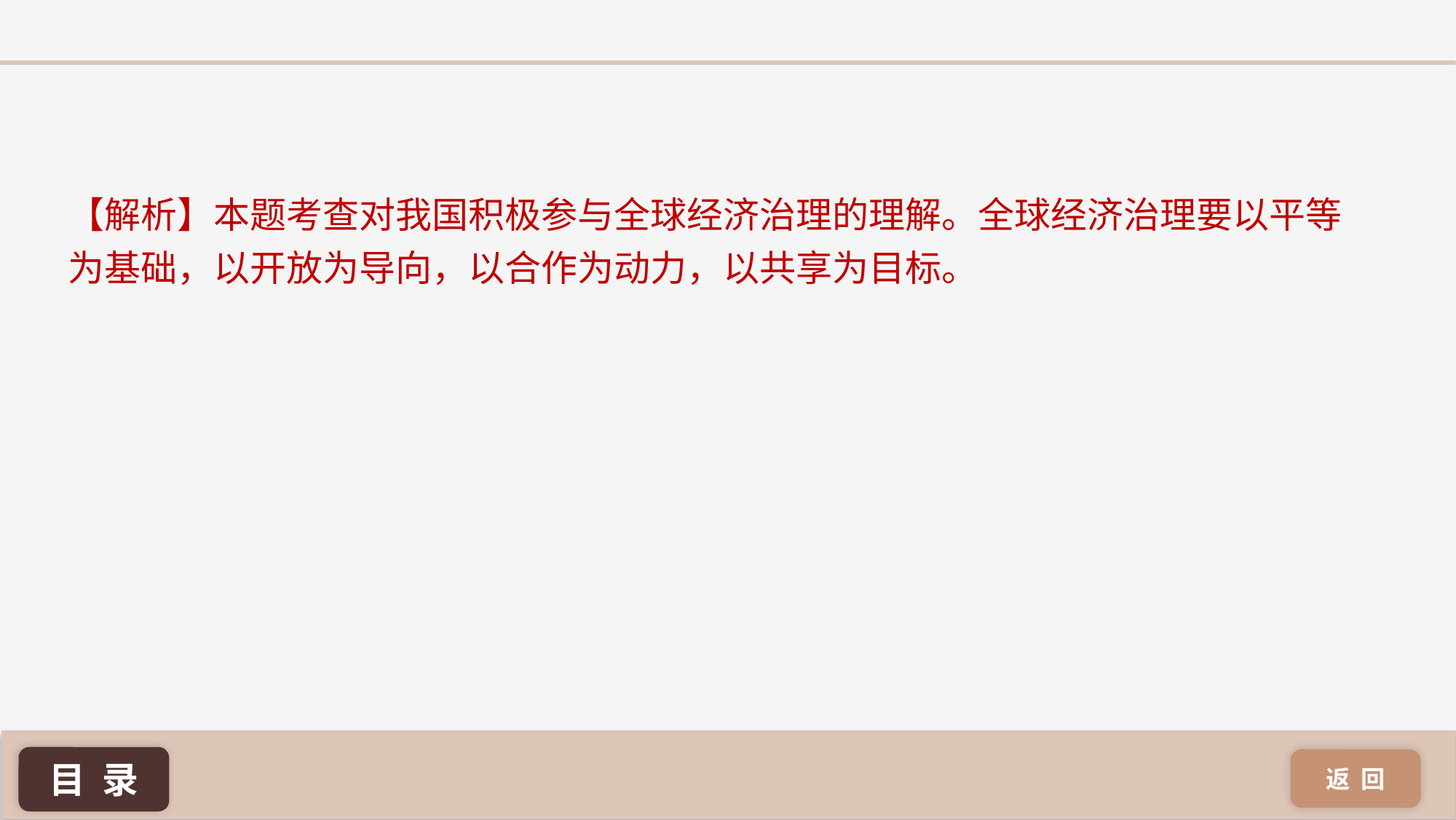

【解析】本题考查对我国积极参与全球经济治理的理解。全球经济治理要以平等为基础，以开放为导向，以合作为动力，以共享为目标。
返  回